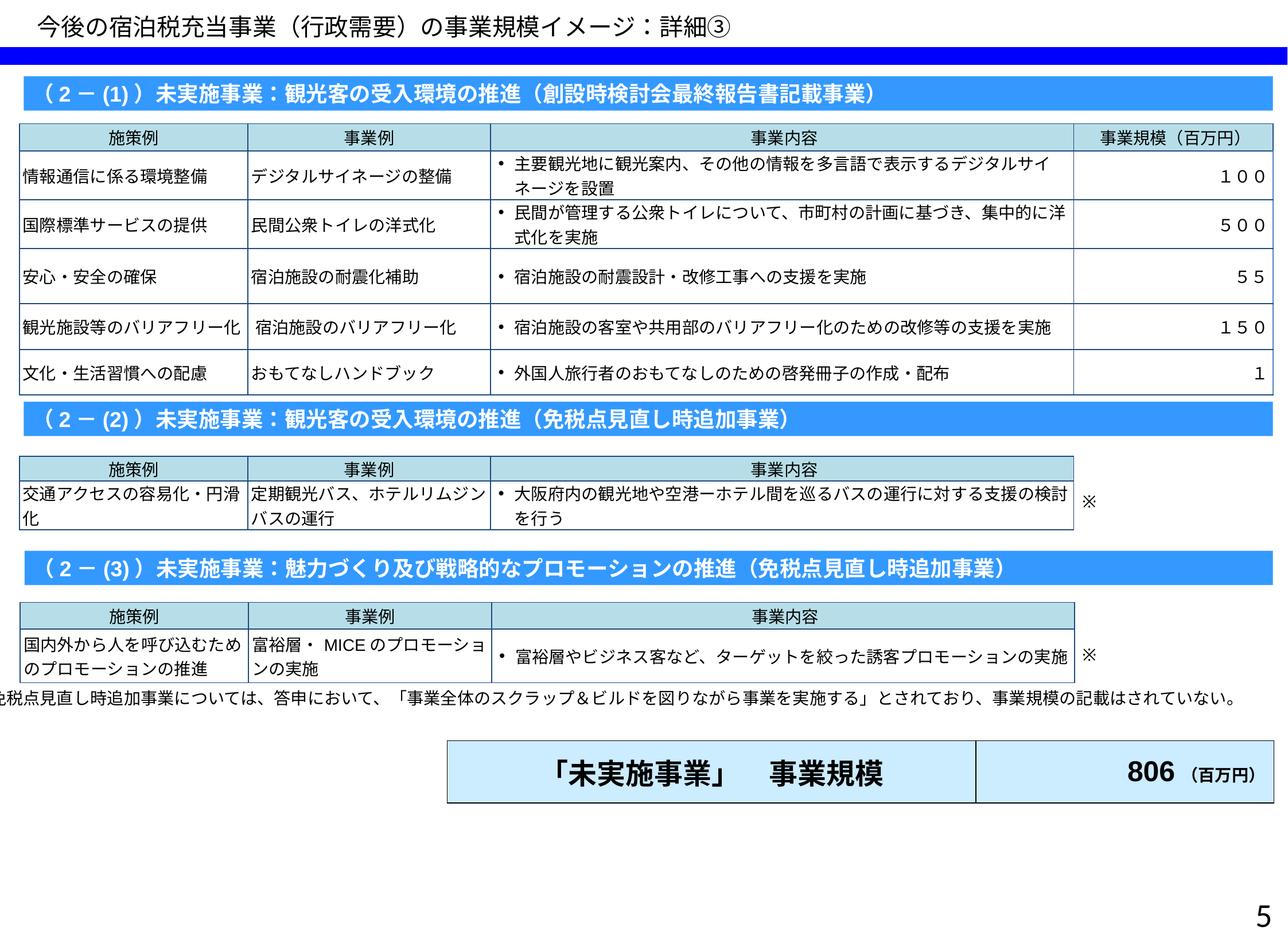

今後の宿泊税充当事業（行政需要）の事業規模イメージ：詳細③
（2－(1)）未実施事業：観光客の受入環境の推進（創設時検討会最終報告書記載事業）
| 施策例 | 事業例 | 事業内容 | 事業規模（百万円） |
| --- | --- | --- | --- |
| 情報通信に係る環境整備 | デジタルサイネージの整備 | 主要観光地に観光案内、その他の情報を多言語で表示するデジタルサイネージを設置 | １００ |
| 国際標準サービスの提供 | 民間公衆トイレの洋式化 | 民間が管理する公衆トイレについて、市町村の計画に基づき、集中的に洋式化を実施 | ５００ |
| 安心・安全の確保 | 宿泊施設の耐震化補助 | 宿泊施設の耐震設計・改修工事への支援を実施 | ５５ |
| 観光施設等のバリアフリー化 | 宿泊施設のバリアフリー化 | 宿泊施設の客室や共用部のバリアフリー化のための改修等の支援を実施 | １５０ |
| 文化・生活習慣への配慮 | おもてなしハンドブック | 外国人旅行者のおもてなしのための啓発冊子の作成・配布 | １ |
（2－(2)）未実施事業：観光客の受入環境の推進（免税点見直し時追加事業）
| 施策例 | 事業例 | 事業内容 |
| --- | --- | --- |
| 交通アクセスの容易化・円滑化 | 定期観光バス、ホテルリムジンバスの運行 | 大阪府内の観光地や空港ーホテル間を巡るバスの運行に対する支援の検討を行う |
※
（2－(3)）未実施事業：魅力づくり及び戦略的なプロモーションの推進（免税点見直し時追加事業）
| 施策例 | 事業例 | 事業内容 |
| --- | --- | --- |
| 国内外から人を呼び込むためのプロモーションの推進 | 富裕層・MICEのプロモーションの実施 | 富裕層やビジネス客など、ターゲットを絞った誘客プロモーションの実施 |
※
※H30免税点見直し時追加事業については、答申において、「事業全体のスクラップ＆ビルドを図りながら事業を実施する」とされており、事業規模の記載はされていない。
| 「未実施事業」　事業規模 | 806（百万円） |
| --- | --- |
5